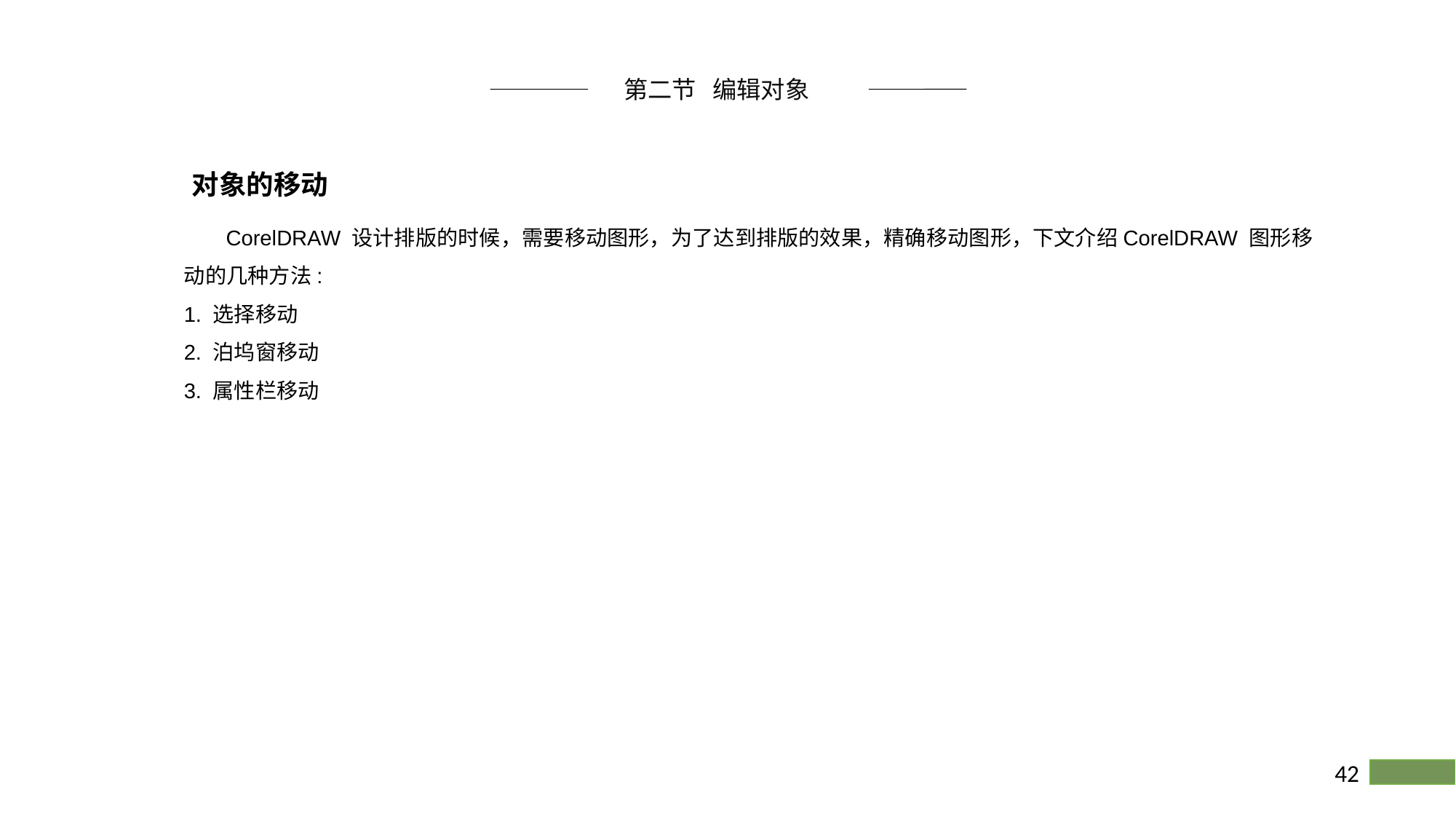

第二节   编辑对象
对象的移动
       CorelDRAW 设计排版的时候，需要移动图形，为了达到排版的效果，精确移动图形，下文介绍CorelDRAW 图形移动的几种方法:
1. 选择移动
2. 泊坞窗移动
3. 属性栏移动

42